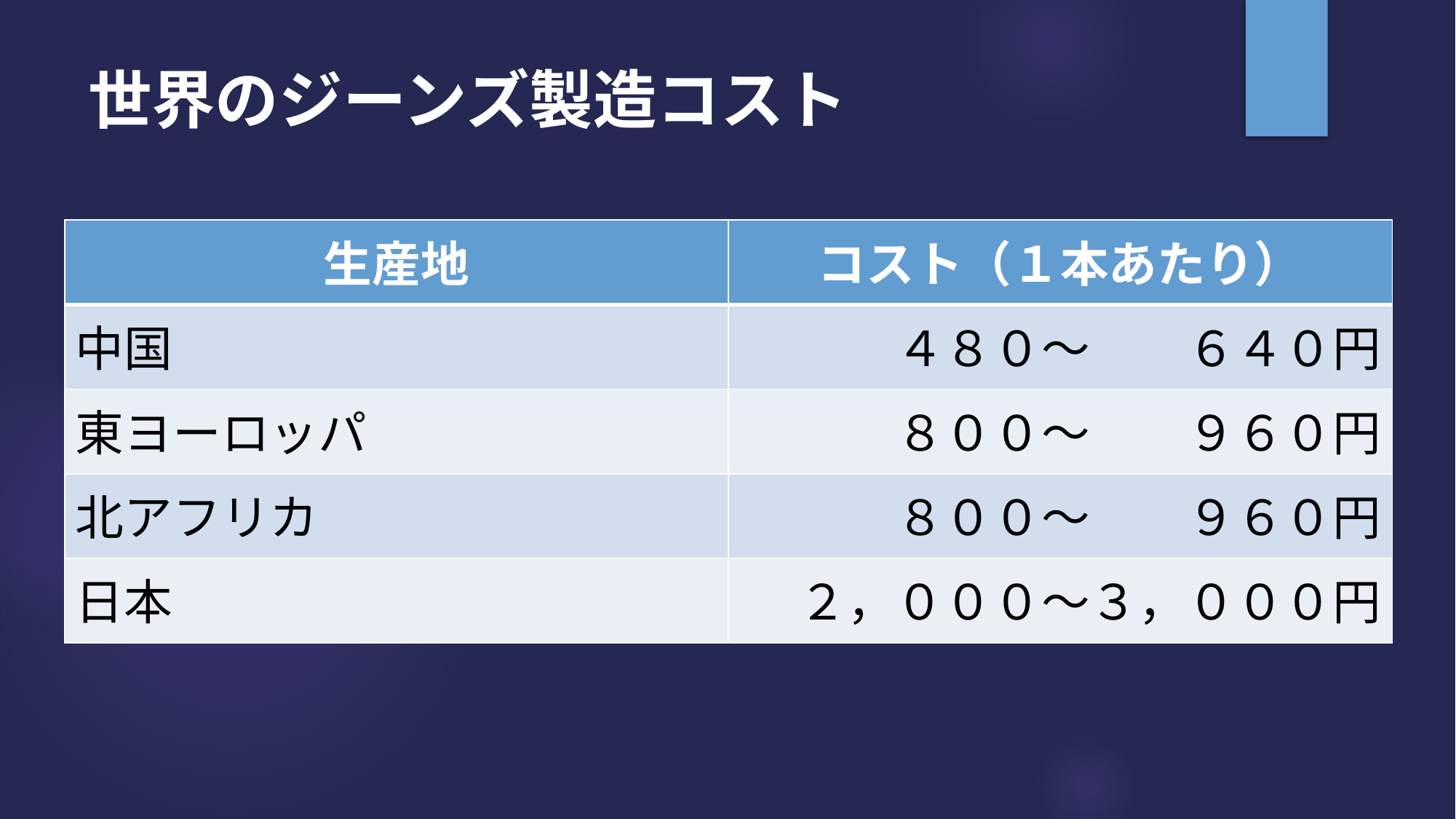

# 世界のジーンズ製造コスト
| 生産地 | コスト（１本あたり） |
| --- | --- |
| 中国 | ４８０～　　６４０円 |
| 東ヨーロッパ | ８００～　　９６０円 |
| 北アフリカ | ８００～　　９６０円 |
| 日本 | ２，０００～３，０００円 |